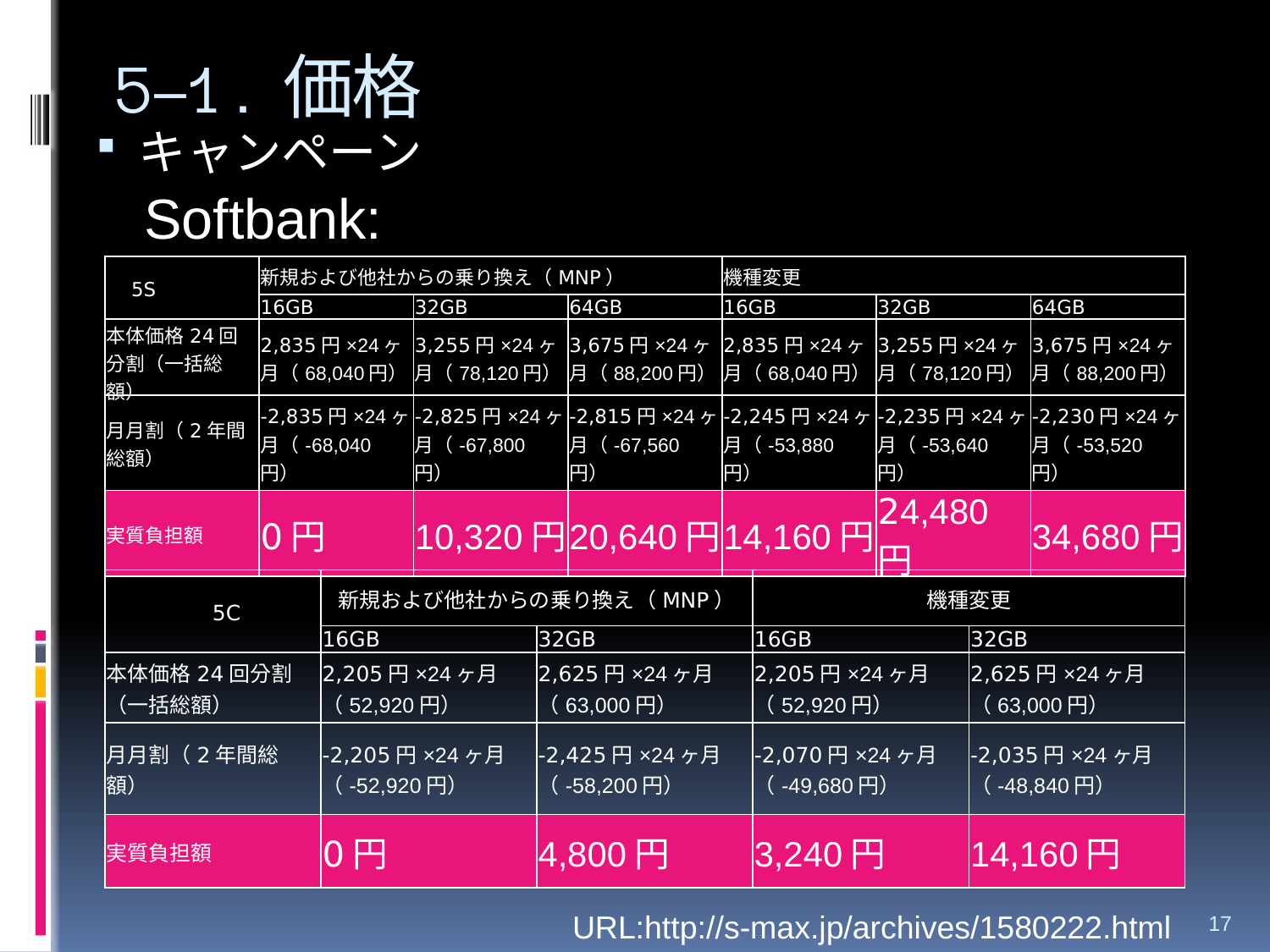

# 5-1.価格
キャンペーン

Softbank:
| 5S | 新規および他社からの乗り換え（MNP） |  |  | 機種変更 |  |  |
| --- | --- | --- | --- | --- | --- | --- |
|  | 16GB | 32GB | 64GB | 16GB | 32GB | 64GB |
| 本体価格24回分割（一括総額） | 2,835円×24ヶ月（68,040円） | 3,255円×24ヶ月（78,120円） | 3,675円×24ヶ月（88,200円） | 2,835円×24ヶ月（68,040円） | 3,255円×24ヶ月（78,120円） | 3,675円×24ヶ月（88,200円） |
| 月月割（2年間総額） | -2,835円×24ヶ月（-68,040円） | -2,825円×24ヶ月（-67,800円） | -2,815円×24ヶ月（-67,560円） | -2,245円×24ヶ月（-53,880円） | -2,235円×24ヶ月（-53,640円） | -2,230円×24ヶ月（-53,520円） |
| 実質負担額 | 0円 | 10,320円 | 20,640円 | 14,160円 | 24,480円 | 34,680円 |
| 5C | 新規および他社からの乗り換え（MNP） |  | 機種変更 |  |
| --- | --- | --- | --- | --- |
|  | 16GB | 32GB | 16GB | 32GB |
| 本体価格24回分割（一括総額） | 2,205円×24ヶ月（52,920円） | 2,625円×24ヶ月（63,000円） | 2,205円×24ヶ月（52,920円） | 2,625円×24ヶ月（63,000円） |
| 月月割（2年間総額） | -2,205円×24ヶ月 （-52,920円） | -2,425円×24ヶ月 （-58,200円） | -2,070円×24ヶ月 （-49,680円） | -2,035円×24ヶ月 （-48,840円） |
| 実質負担額 | 0円 | 4,800円 | 3,240円 | 14,160円 |
17
URL:http://s-max.jp/archives/1580222.html